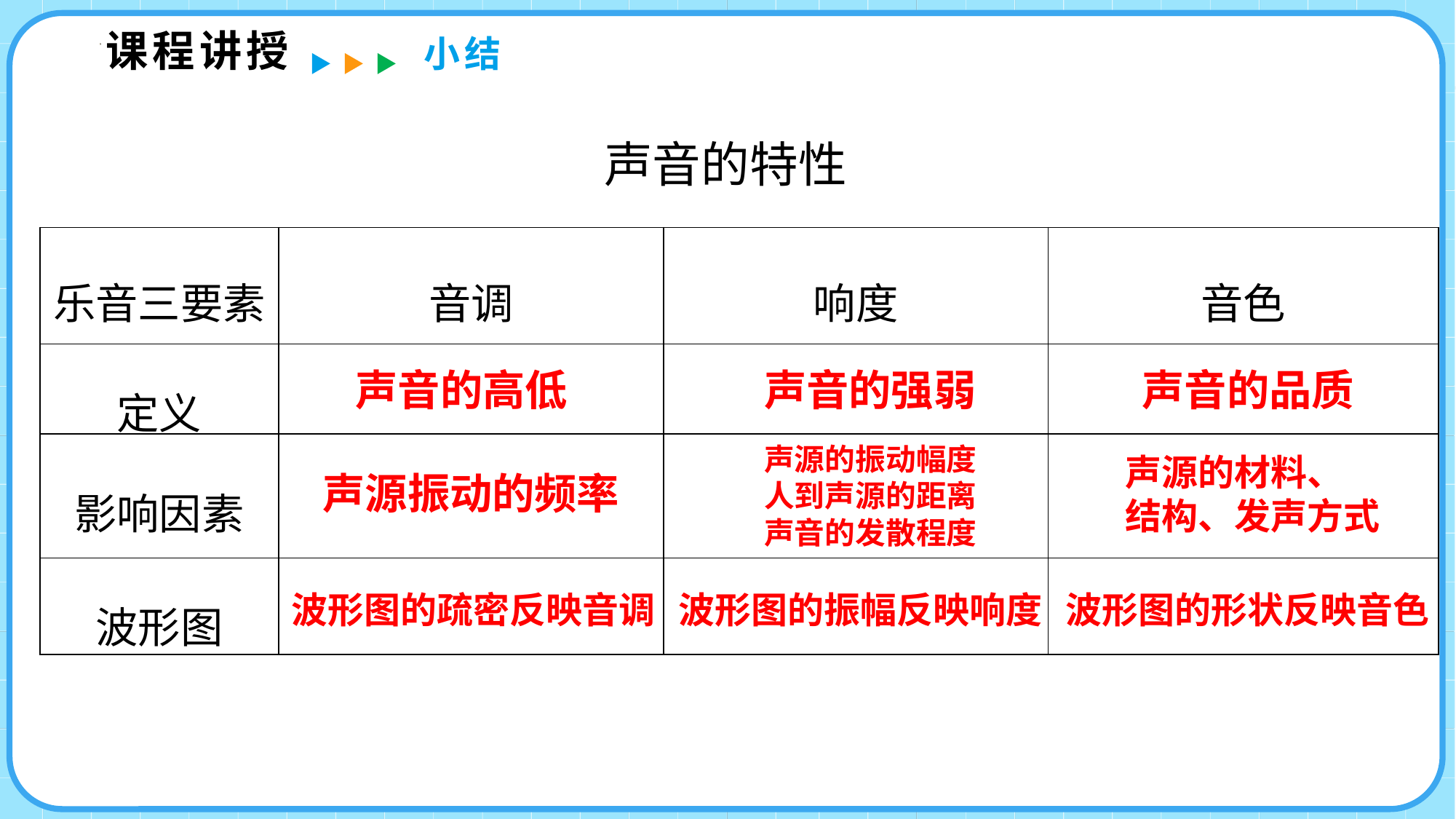

课程讲授
小结

声音的特性
| 乐音三要素 | 音调 | 响度 | 音色 |
| --- | --- | --- | --- |
| 定义 |  |  |  |
| 影响因素 |  |  |  |
| 波形图 |  |  |  |
声音的高低
声音的品质
声音的强弱
声源的振动幅度
人到声源的距离
声音的发散程度
声源的材料、
结构、发声方式
声源振动的频率
波形图的疏密反映音调
波形图的振幅反映响度
波形图的形状反映音色